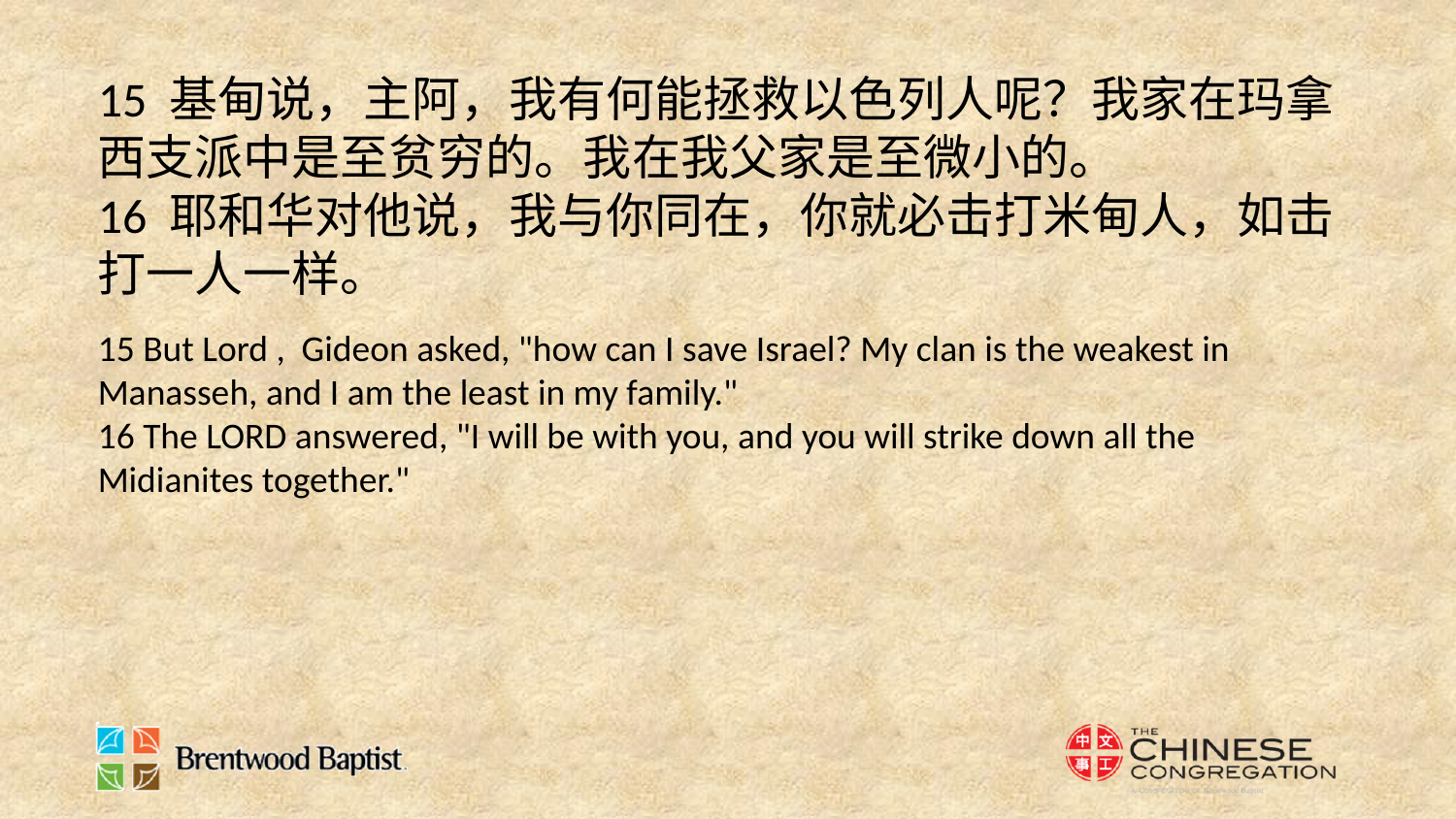

15 基甸说，主阿，我有何能拯救以色列人呢？我家在玛拿西支派中是至贫穷的。我在我父家是至微小的。
16 耶和华对他说，我与你同在，你就必击打米甸人，如击打一人一样。

15 But Lord ,  Gideon asked, "how can I save Israel? My clan is the weakest in Manasseh, and I am the least in my family."
16 The LORD answered, "I will be with you, and you will strike down all the Midianites together."